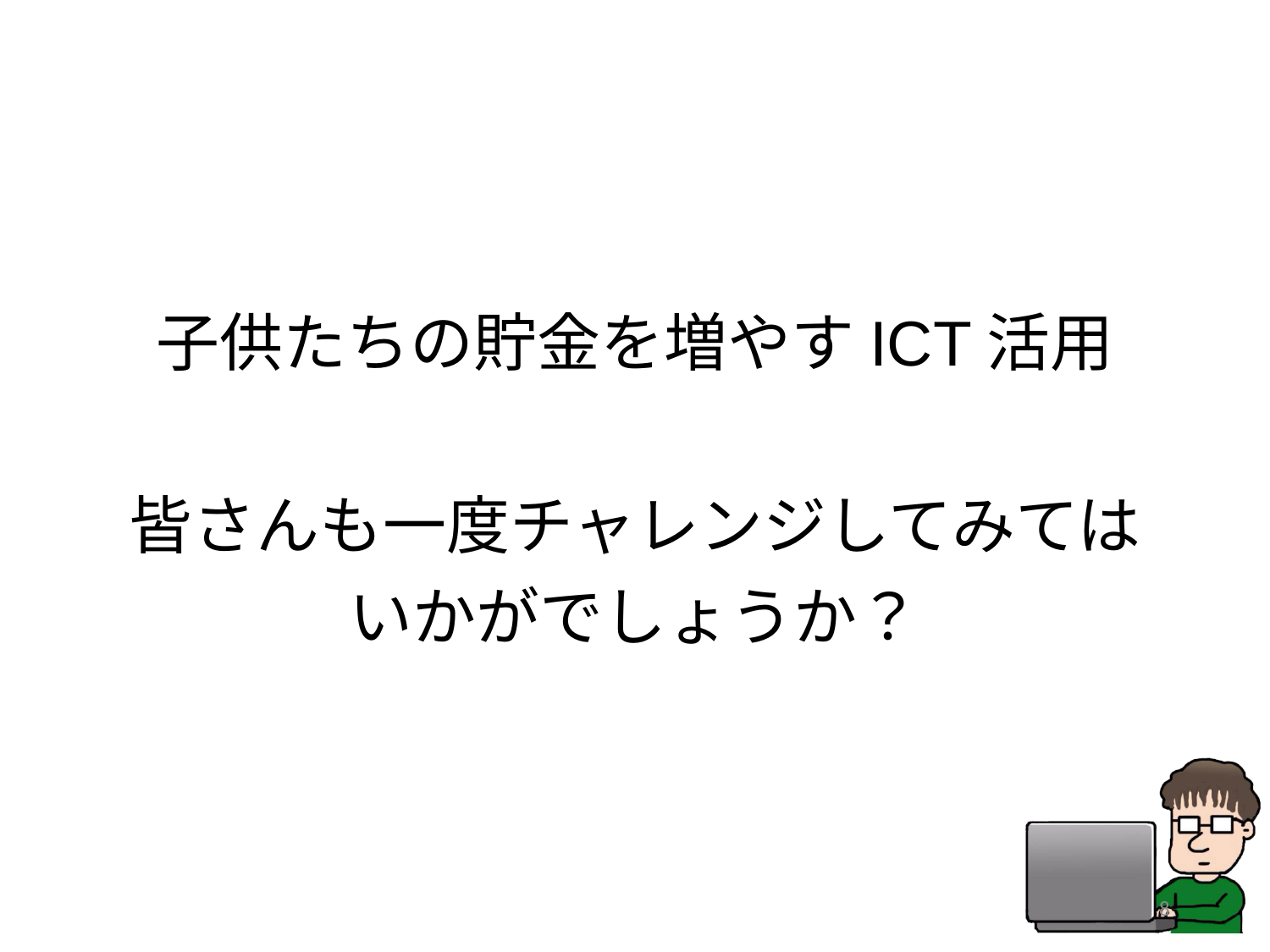

# 子供たちの貯金を増やすICT活用 皆さんも一度チャレンジしてみては いかがでしょうか？
8